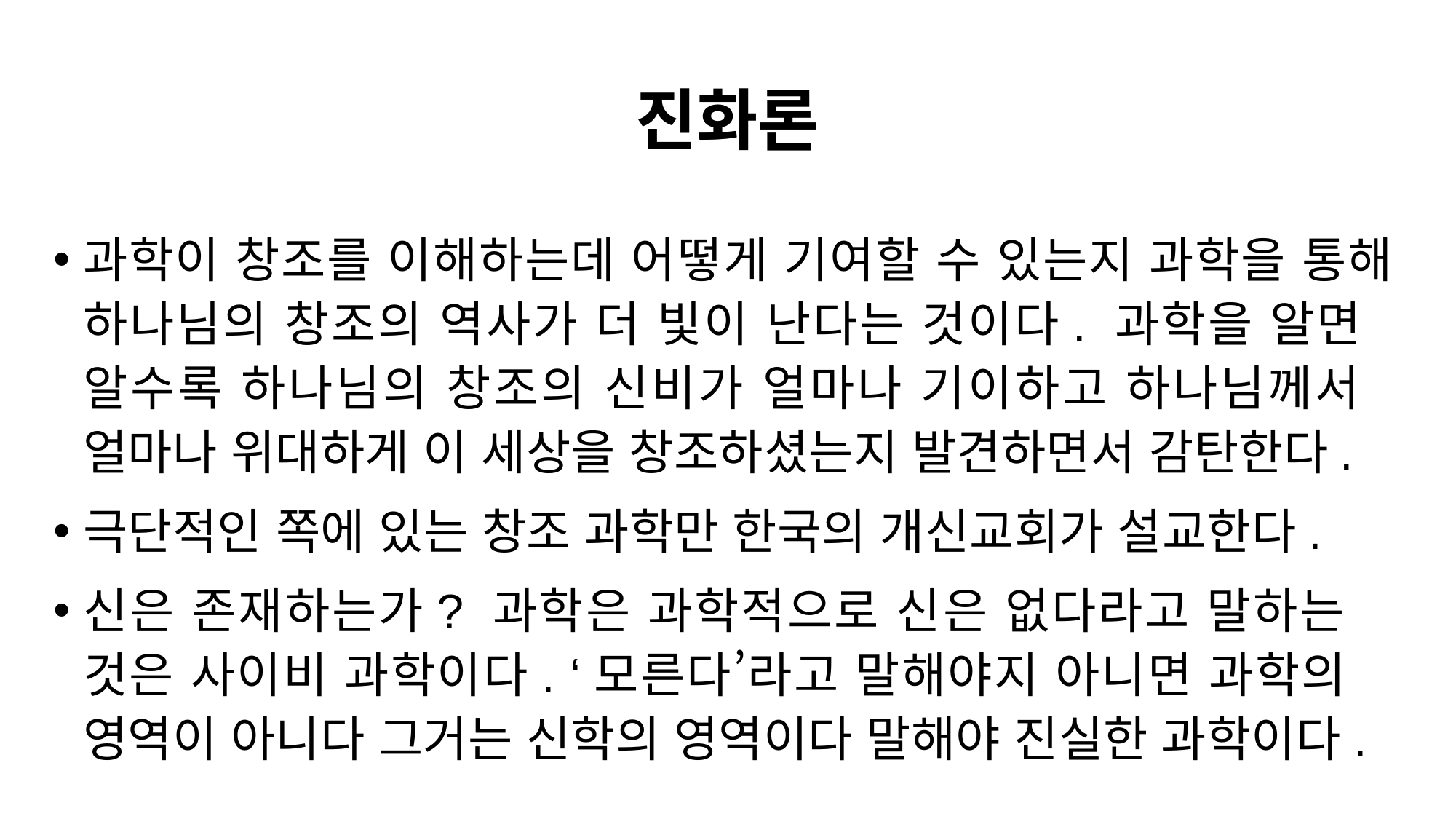

# 진화론
과학이 창조를 이해하는데 어떻게 기여할 수 있는지 과학을 통해 하나님의 창조의 역사가 더 빛이 난다는 것이다. 과학을 알면   알수록 하나님의 창조의 신비가 얼마나 기이하고 하나님께서   얼마나 위대하게 이 세상을 창조하셨는지 발견하면서 감탄한다.
극단적인 쪽에 있는 창조 과학만 한국의 개신교회가 설교한다.
신은 존재하는가? 과학은 과학적으로 신은 없다라고 말하는    것은 사이비 과학이다. ‘모른다’라고 말해야지 아니면 과학의    영역이 아니다 그거는 신학의 영역이다 말해야 진실한 과학이다.